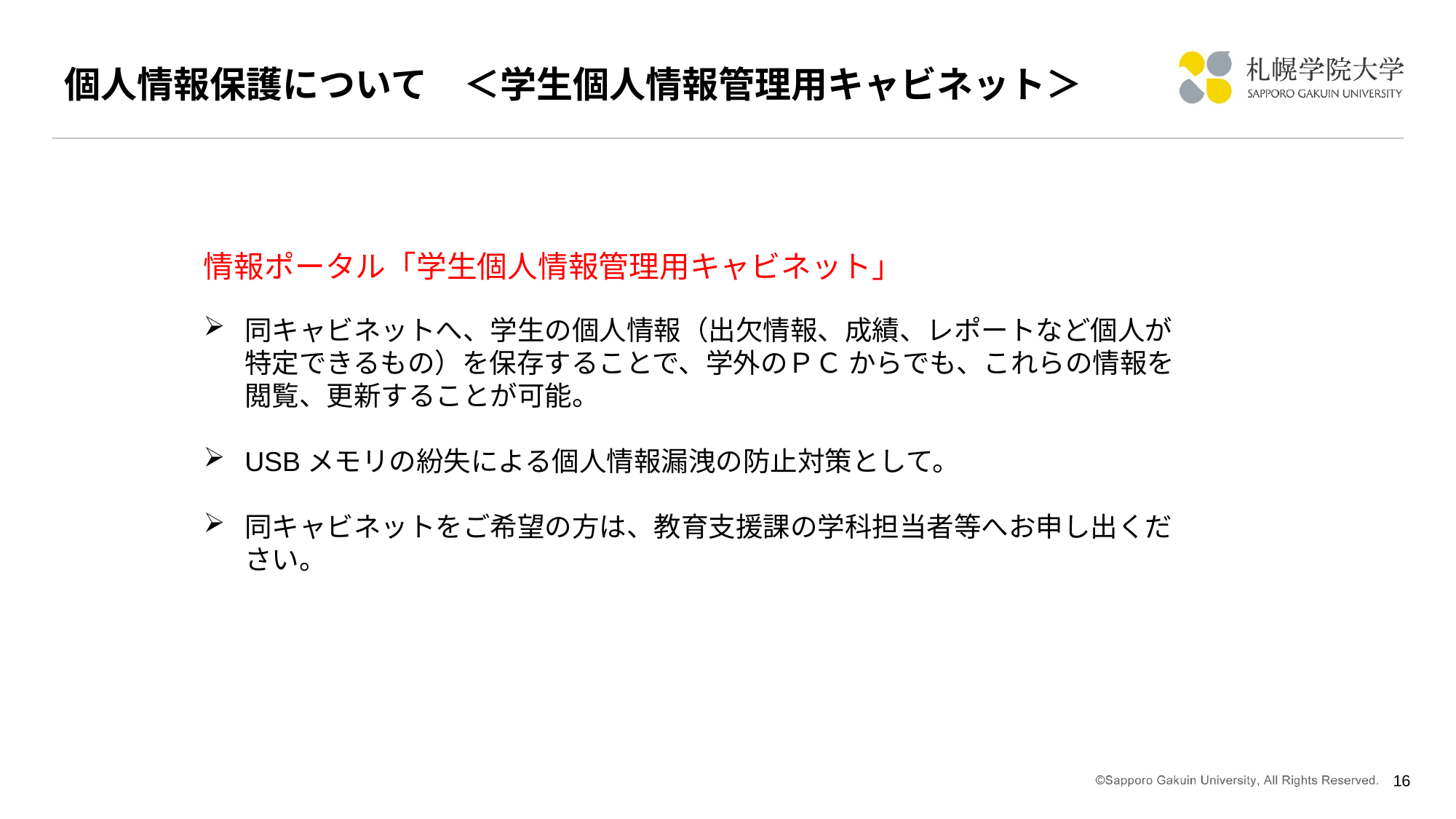

# 個人情報保護について　＜学生個人情報管理用キャビネット＞
情報ポータル「学生個人情報管理用キャビネット」

同キャビネットへ、学生の個人情報（出欠情報、成績、レポートなど個人が特定できるもの）を保存することで、学外のＰＣ からでも、これらの情報を閲覧、更新することが可能。

USBメモリの紛失による個人情報漏洩の防止対策として。

同キャビネットをご希望の方は、教育支援課の学科担当者等へお申し出ください。

16